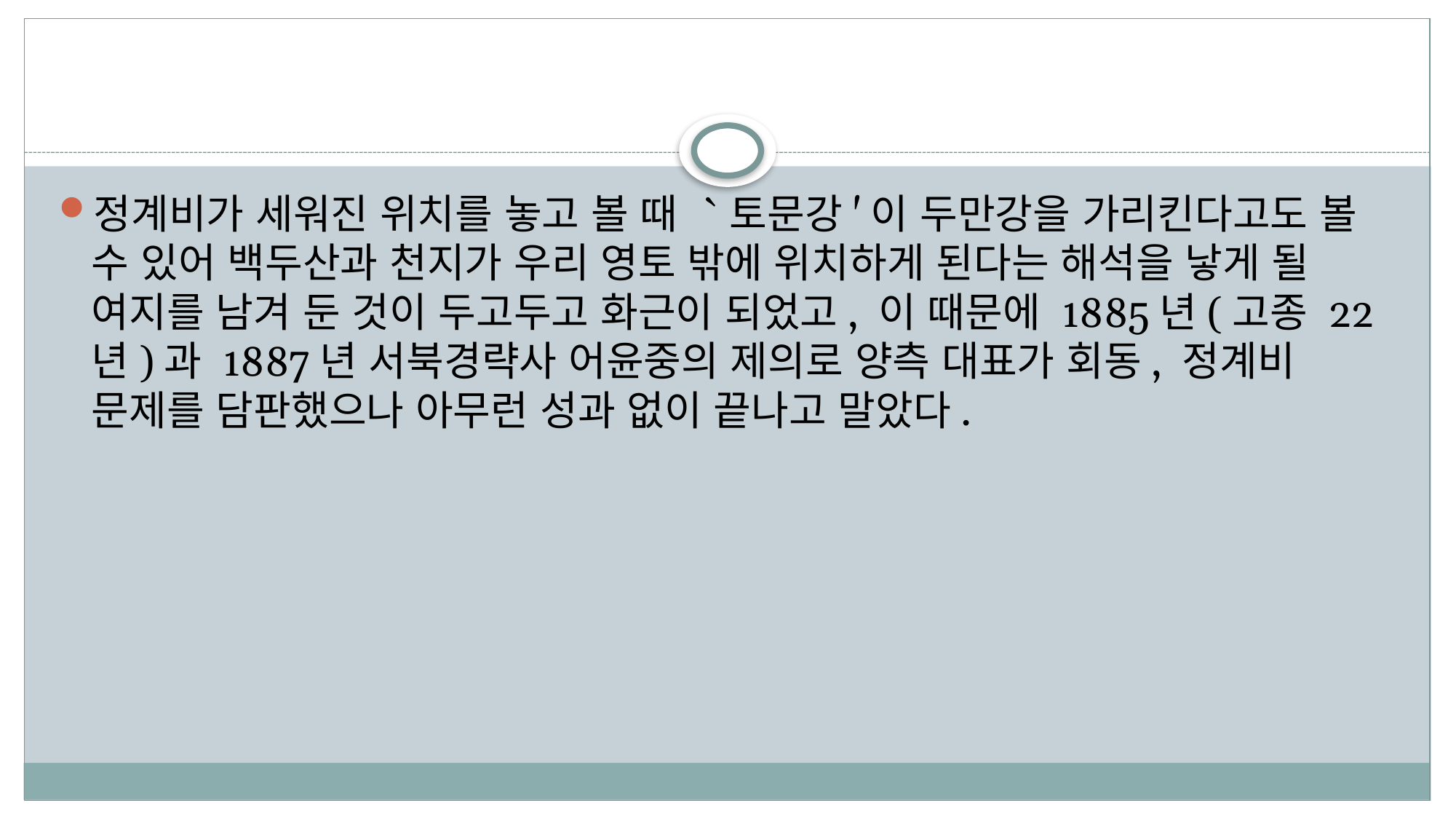

#
정계비가 세워진 위치를 놓고 볼 때 `토문강'이 두만강을 가리킨다고도 볼 수 있어 백두산과 천지가 우리 영토 밖에 위치하게 된다는 해석을 낳게 될 여지를 남겨 둔 것이 두고두고 화근이 되었고, 이 때문에 1885년(고종 22년)과 1887년 서북경략사 어윤중의 제의로 양측 대표가 회동, 정계비 문제를 담판했으나 아무런 성과 없이 끝나고 말았다.